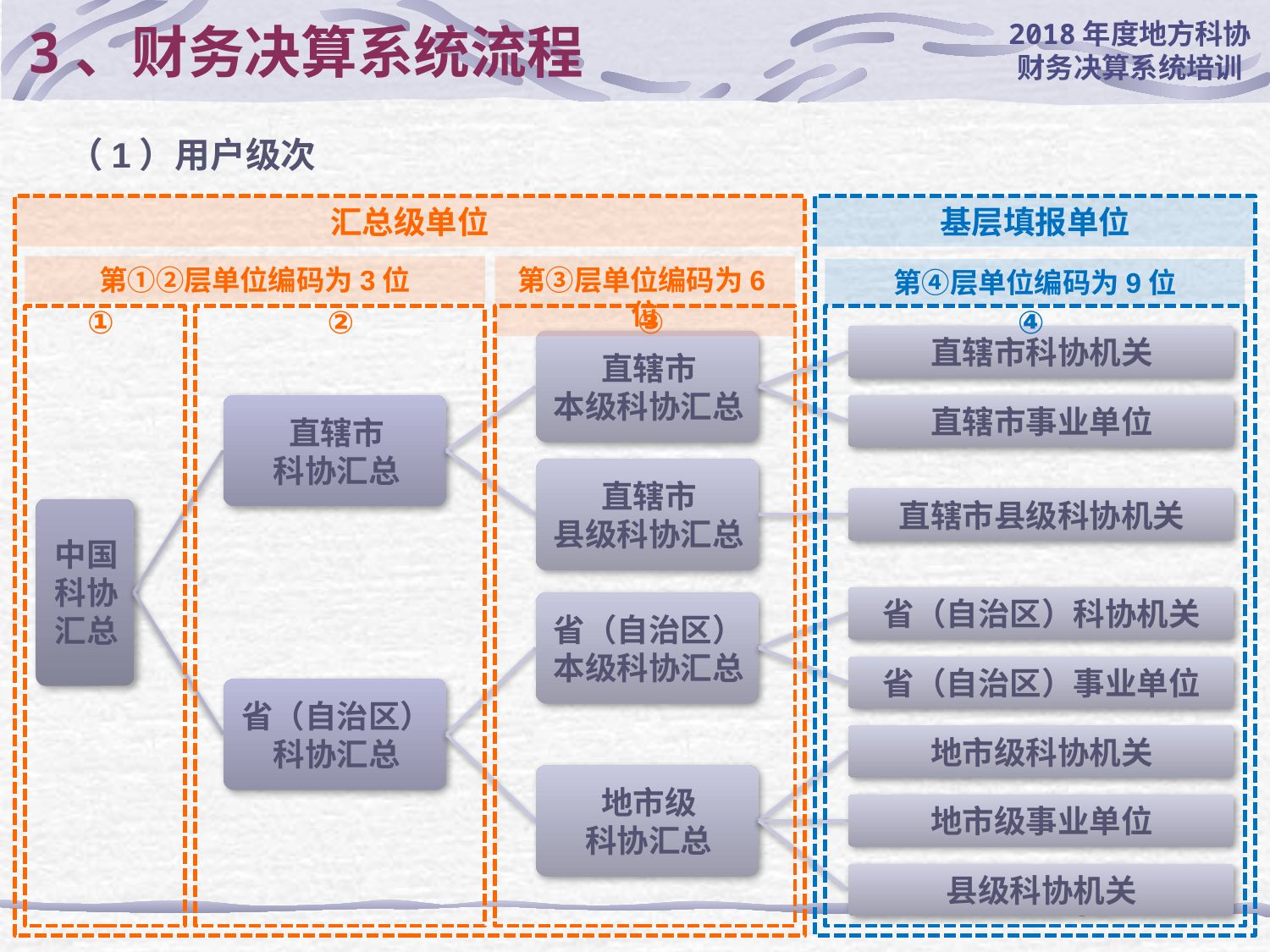

# 3、财务决算系统流程
（1）用户级次
汇总级单位

基层填报单位

第①②层单位编码为3位
第③层单位编码为6位
第④层单位编码为9位
①
②
③
④

中国
科协
汇总

直辖市
科协汇总

直辖市
本级科协汇总

直辖市科协机关

直辖市事业单位

直辖市
县级科协汇总

直辖市县级科协机关

省（自治区）
科协汇总

省（自治区）
本级科协汇总

省（自治区）科协机关

省（自治区）事业单位

地市级
科协汇总

地市级科协机关

地市级事业单位

县级科协机关